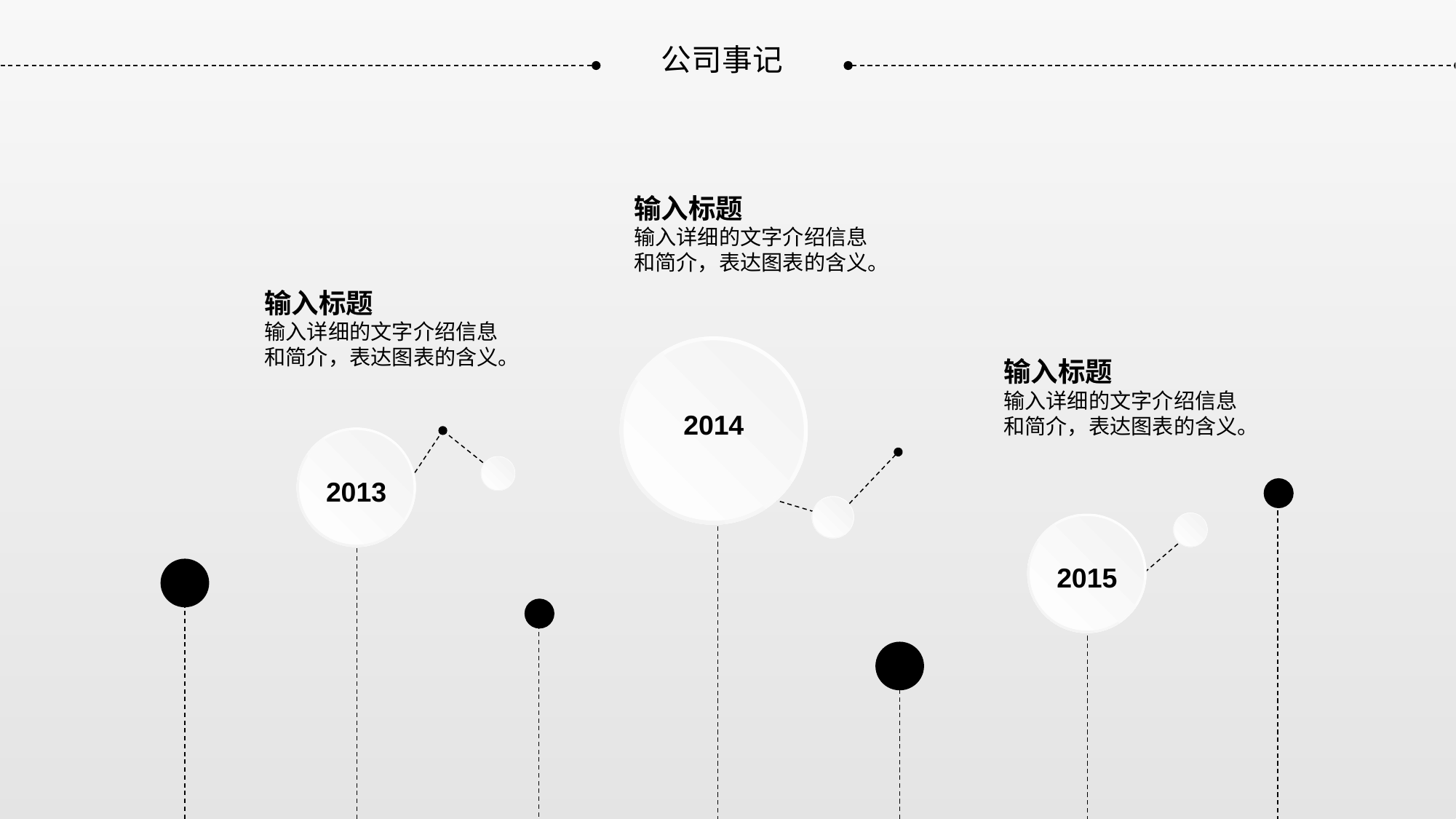

公司事记
输入标题
输入详细的文字介绍信息和简介，表达图表的含义。
输入标题
输入详细的文字介绍信息和简介，表达图表的含义。

2014
输入标题
输入详细的文字介绍信息和简介，表达图表的含义。

2013

2015